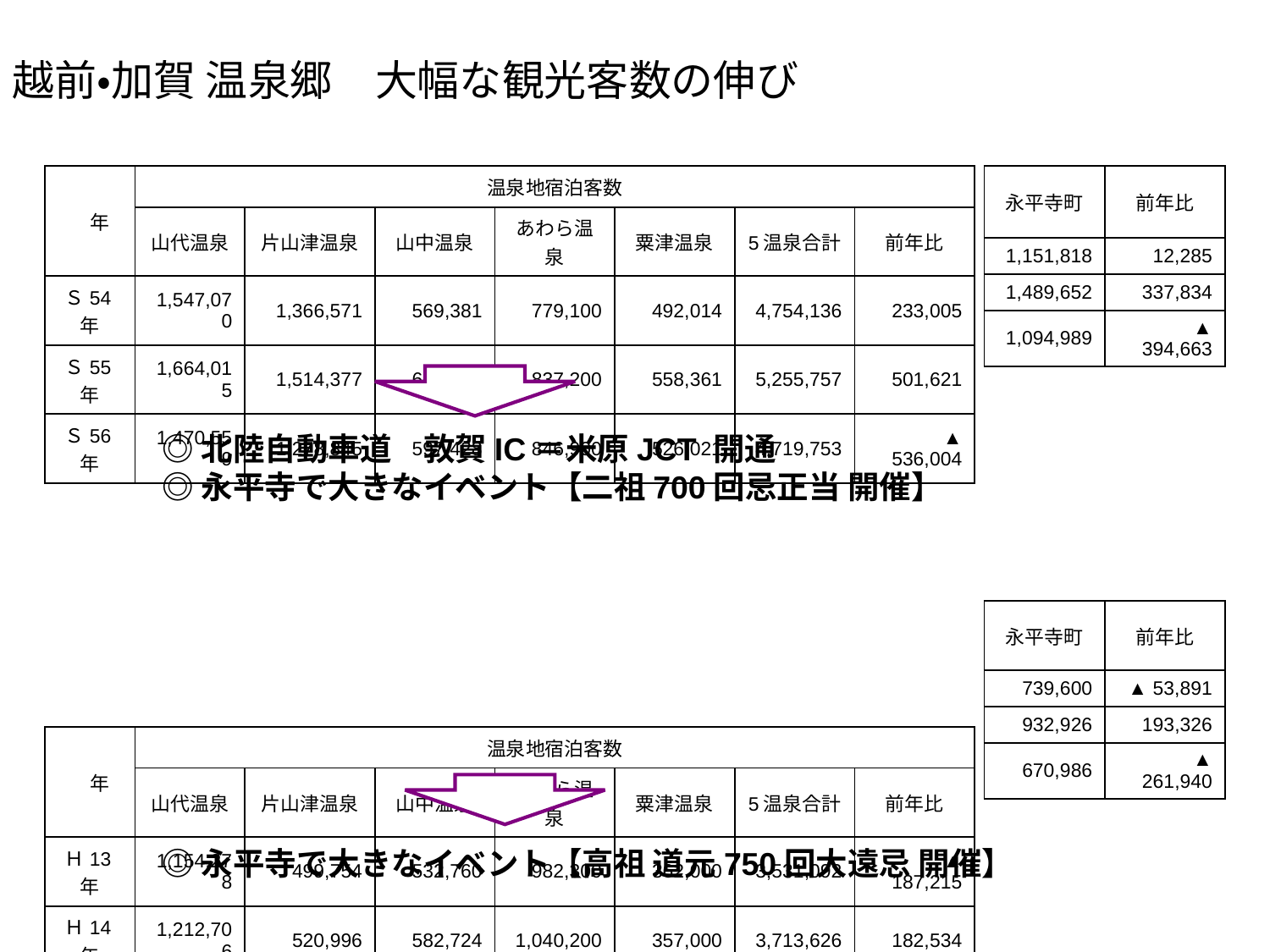

越前・加賀 温泉郷　大幅な観光客数の伸び
| 年 | 温泉地宿泊客数 |  |  |  |  |  |  |
| --- | --- | --- | --- | --- | --- | --- | --- |
|  | 山代温泉 | 片山津温泉 | 山中温泉 | あわら温泉 | 粟津温泉 | 5温泉合計 | 前年比 |
| Ｓ54年 | 1,547,070 | 1,366,571 | 569,381 | 779,100 | 492,014 | 4,754,136 | 233,005 |
| Ｓ55年 | 1,664,015 | 1,514,377 | 681,804 | 837,200 | 558,361 | 5,255,757 | 501,621 |
| Ｓ56年 | 1,470,559 | 1,278,845 | 597,428 | 846,900 | 526,021 | 4,719,753 | ▲ 536,004 |
|  |  |  |  |  |  |  |  |
|  |  |  |  |  |  |  |  |
| 年 | 温泉地宿泊客数 |  |  |  |  |  |  |
|  | 山代温泉 | 片山津温泉 | 山中温泉 | あわら温泉 | 粟津温泉 | 5温泉合計 | 前年比 |
| Ｈ13年 | 1,154,278 | 499,754 | 532,760 | 982,300 | 362,000 | 3,531,092 | ▲ 187,215 |
| Ｈ14年 | 1,212,706 | 520,996 | 582,724 | 1,040,200 | 357,000 | 3,713,626 | 182,534 |
| Ｈ15年 | 1,081,819 | 440,962 | 528,399 | 943,800 | 330,000 | 3,324,980 | ▲ 388,646 |
| 永平寺町 | 前年比 |
| --- | --- |
| 1,151,818 | 12,285 |
| 1,489,652 | 337,834 |
| 1,094,989 | ▲ 394,663 |
|  |  |
|  |  |
| 永平寺町 | 前年比 |
| 739,600 | ▲ 53,891 |
| 932,926 | 193,326 |
| 670,986 | ▲ 261,940 |

  ◎北陸自動車道　敦賀IC＝米原JCT 開通
  ◎永平寺で大きなイベント【二祖700回忌正当 開催】

  ◎永平寺で大きなイベント【高祖 道元750回大遠忌 開催】